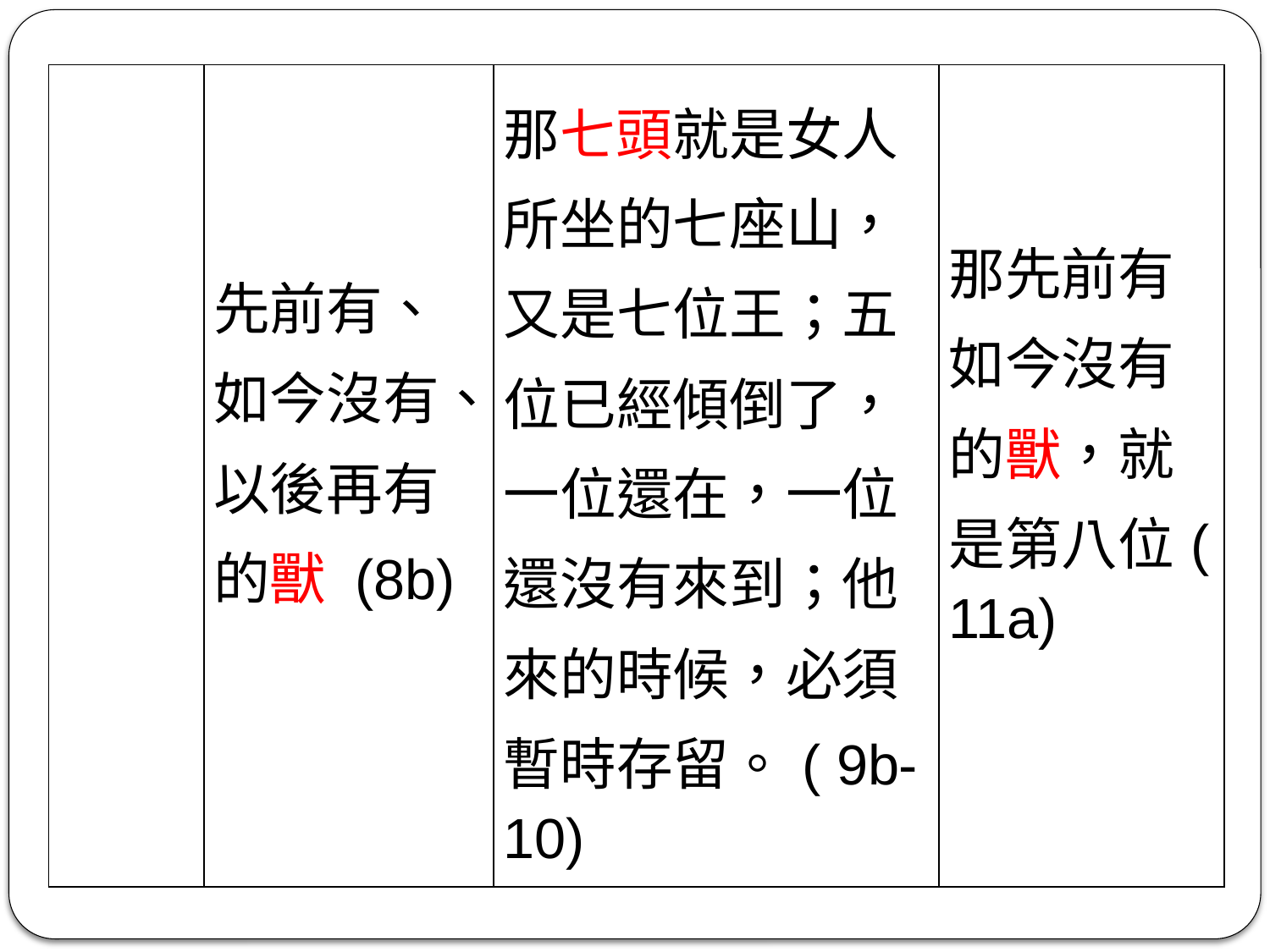

|  | 先前有、如今沒有、以後再有的獸 (8b) | 那七頭就是女人所坐的七座山，又是七位王；五位已經傾倒了，一位還在，一位還沒有來到；他來的時候，必須暫時存留。( 9b-10) | 那先前有如今沒有的獸，就是第八位( 11a) |
| --- | --- | --- | --- |